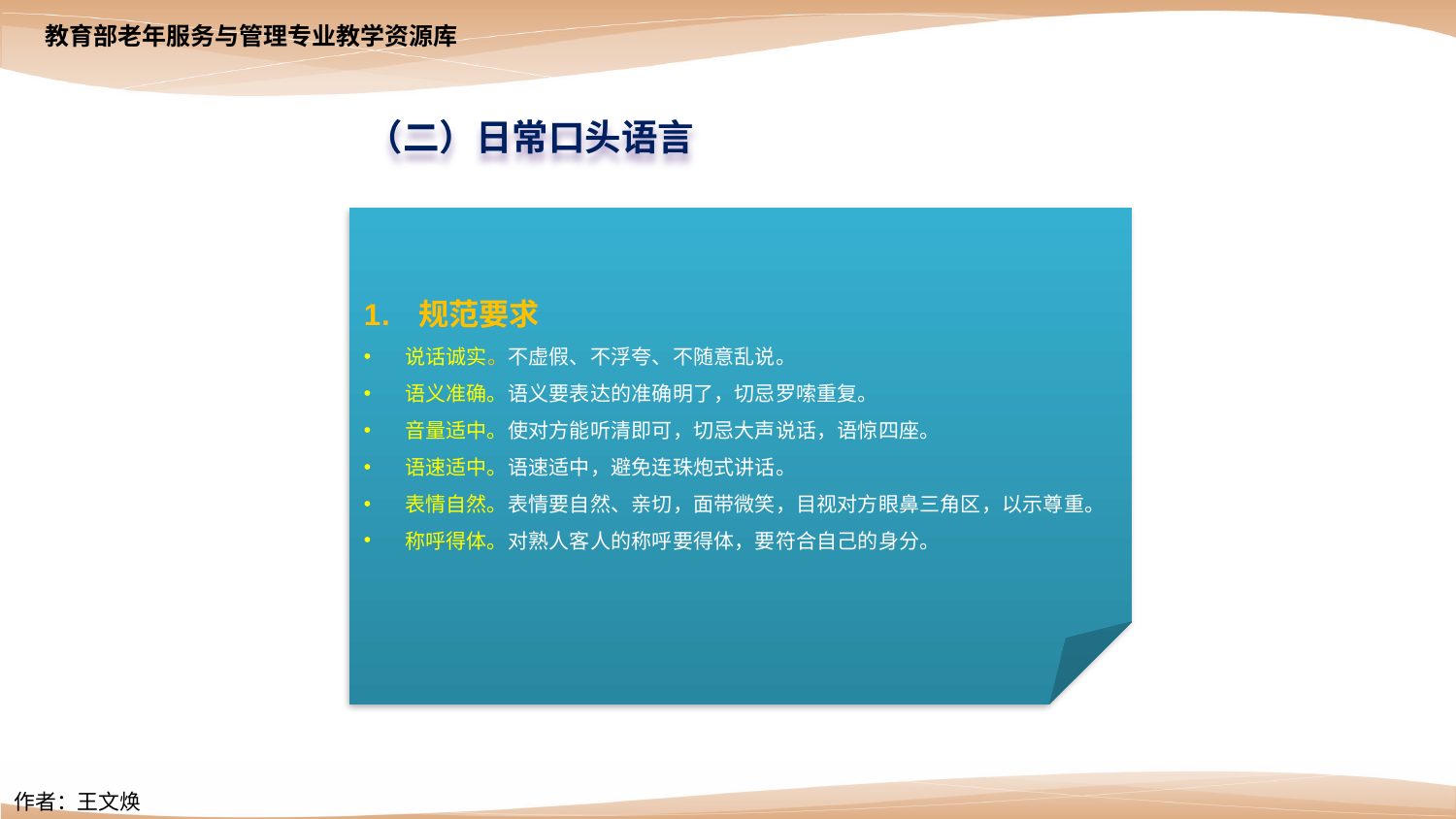

（二）日常口头语言

规范要求
说话诚实。不虚假、不浮夸、不随意乱说。
语义准确。语义要表达的准确明了，切忌罗嗦重复。
音量适中。使对方能听清即可，切忌大声说话，语惊四座。
语速适中。语速适中，避免连珠炮式讲话。
表情自然。表情要自然、亲切，面带微笑，目视对方眼鼻三角区，以示尊重。
称呼得体。对熟人客人的称呼要得体，要符合自己的身分。